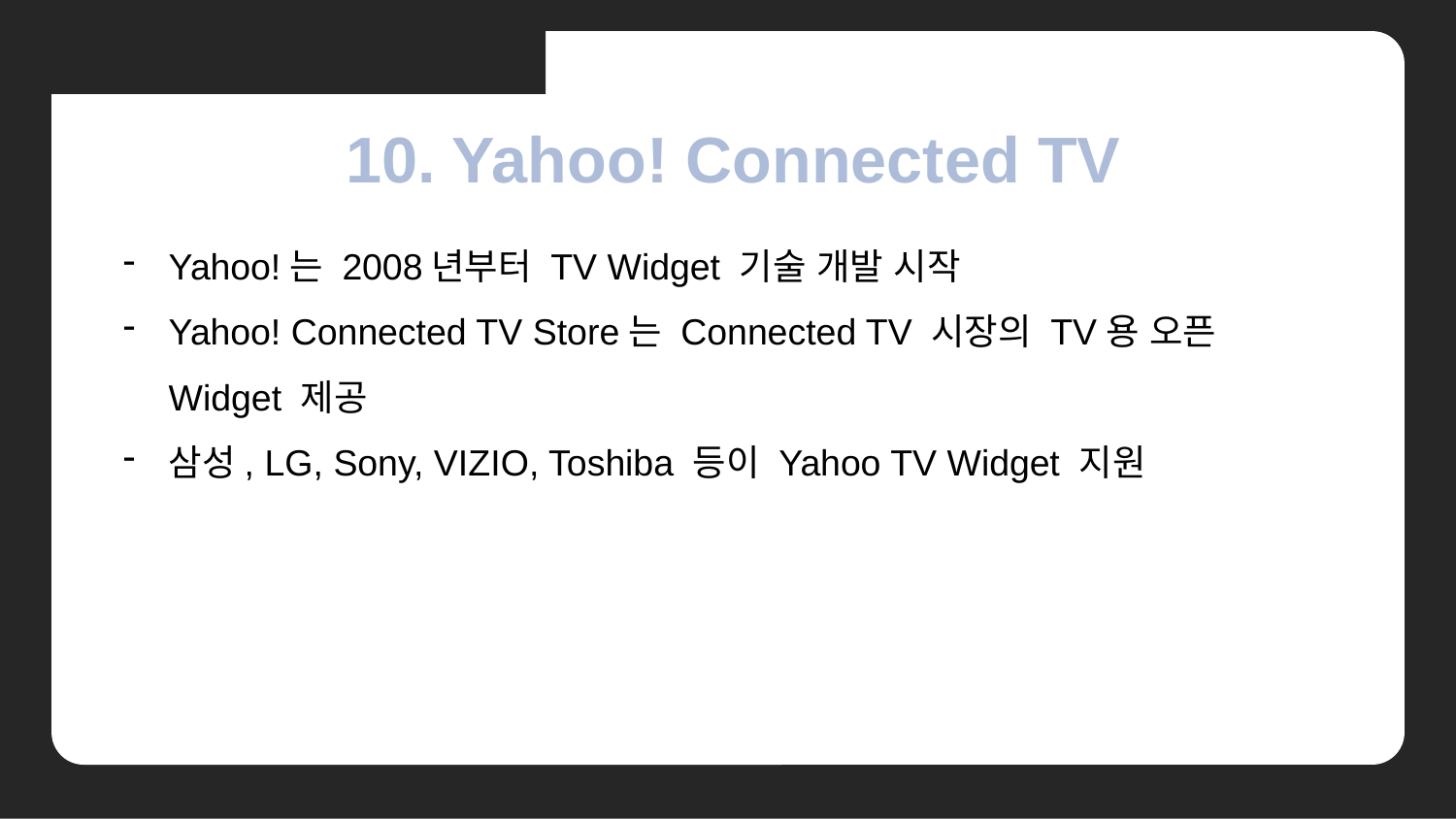

02. 다양한 Connected TV

10. Yahoo! Connected TV
Yahoo!는 2008년부터 TV Widget 기술 개발 시작
Yahoo! Connected TV Store는 Connected TV 시장의 TV용 오픈 Widget 제공
삼성, LG, Sony, VIZIO, Toshiba 등이 Yahoo TV Widget 지원